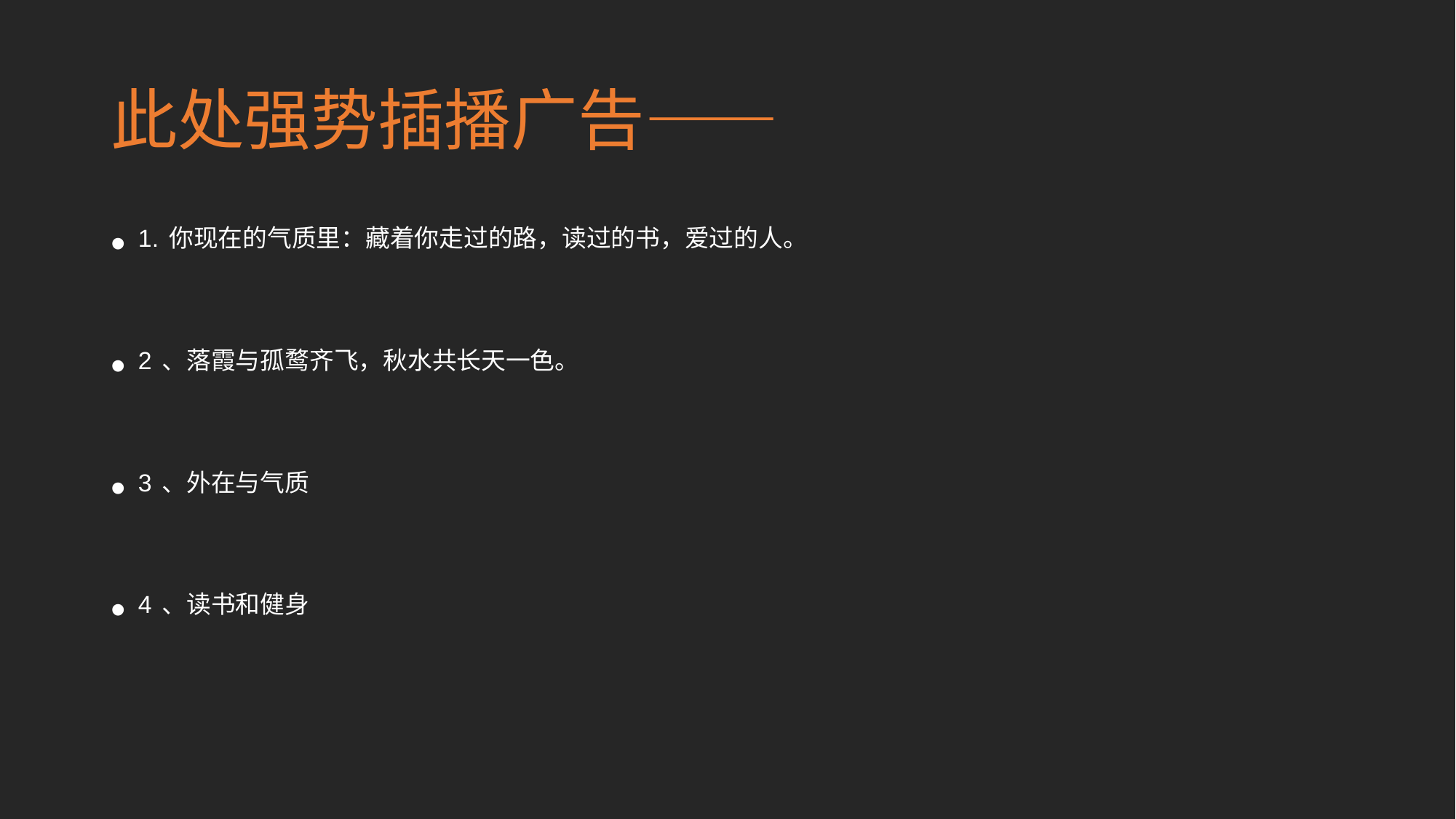

# 此处强势插播广告——
1.你现在的气质里：藏着你走过的路，读过的书，爱过的人。

2、落霞与孤鹜齐飞，秋水共长天一色。

3、外在与气质

4、读书和健身